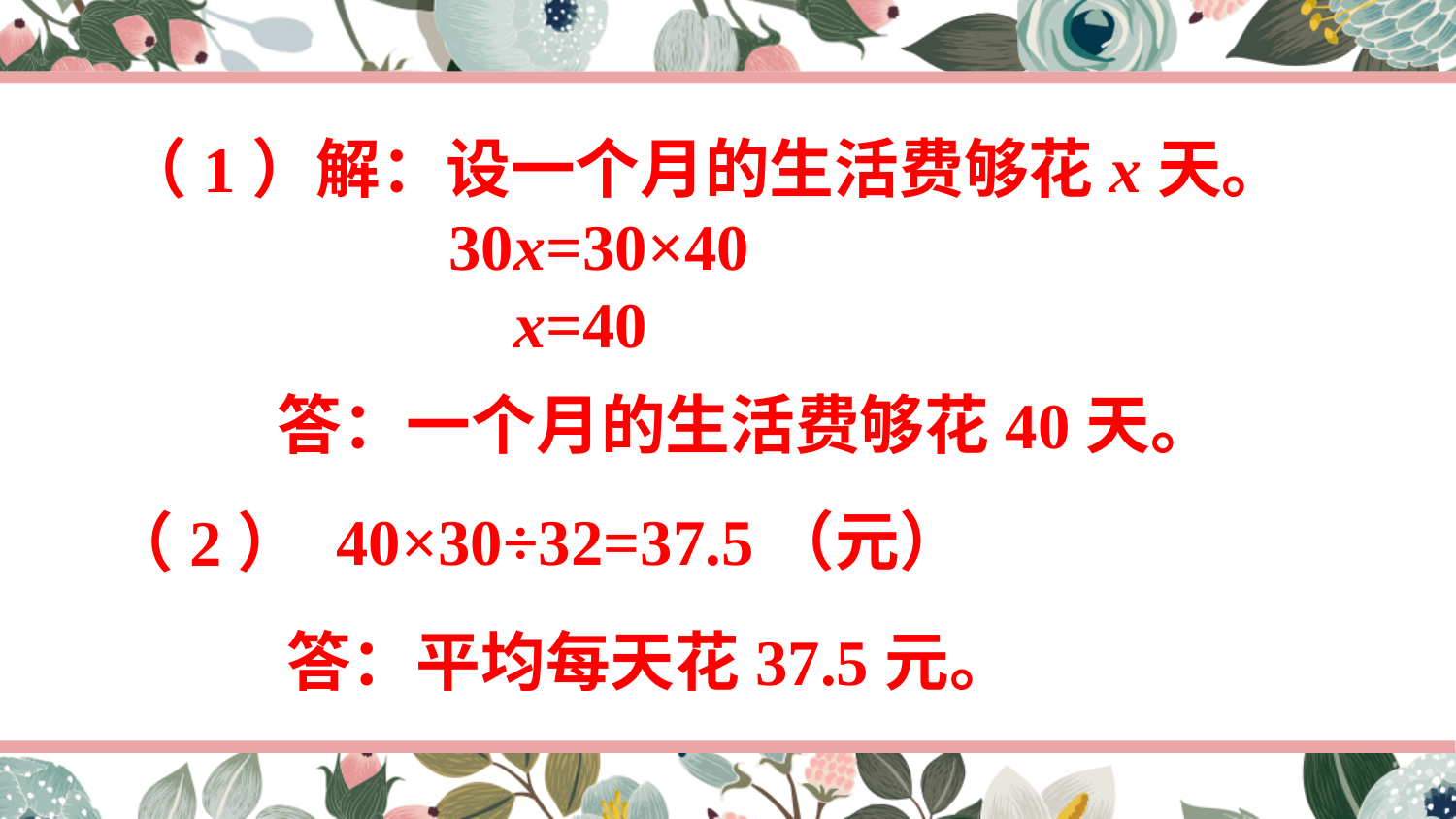

（1）解：设一个月的生活费够花x天。
                    30x=30×40
                        x=40
答：一个月的生活费够花40天。
40×30÷32=37.5（元）
（2）
答：平均每天花37.5元。